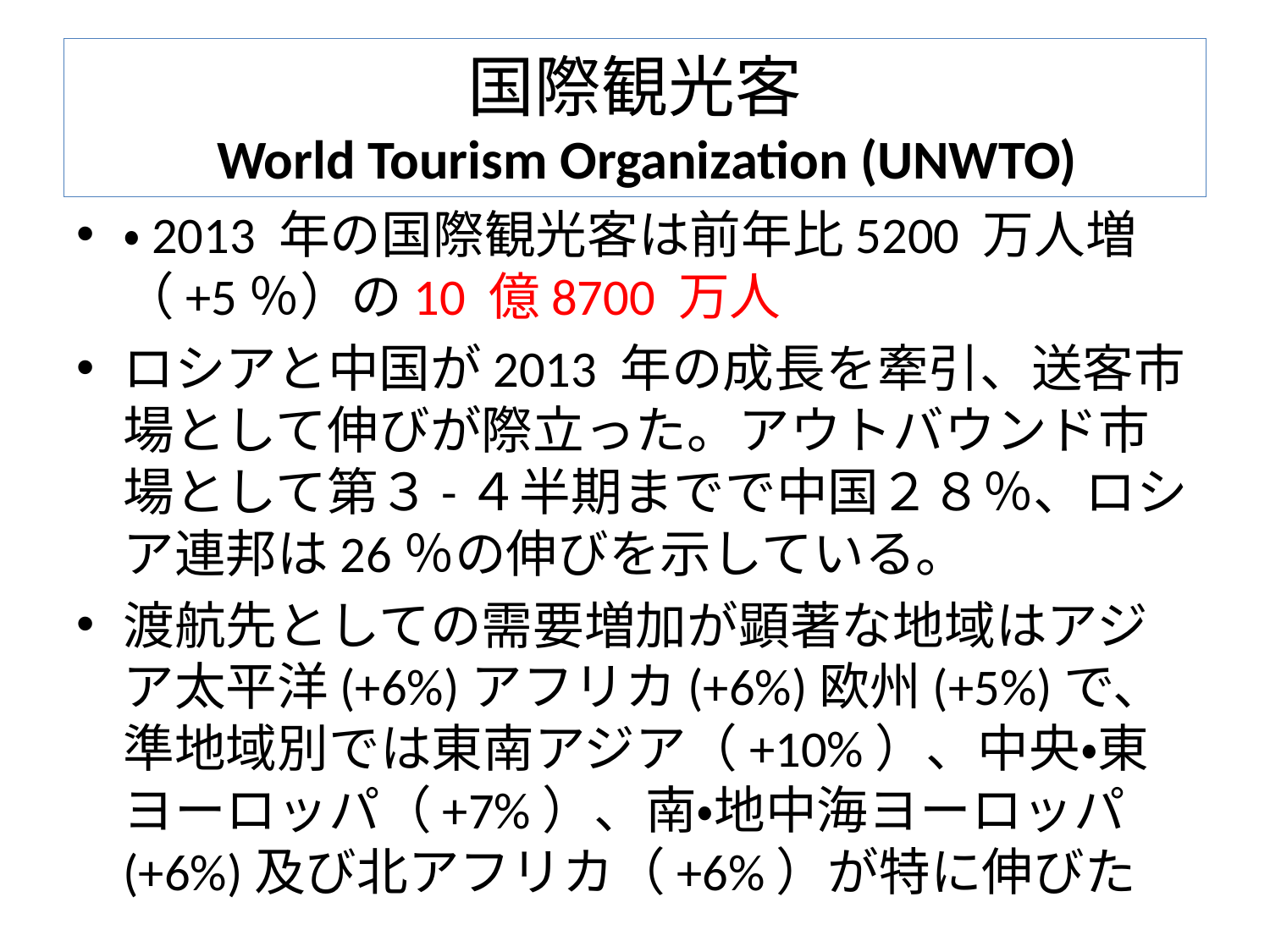

# 国際観光客 World Tourism Organization (UNWTO)
・2013 年の国際観光客は前年比5200 万人増（+5％）の10 億8700 万人
ロシアと中国が2013 年の成長を牽引、送客市場として伸びが際立った。アウトバウンド市場として第３-４半期までで中国２８％、ロシア連邦は26％の伸びを示している。
渡航先としての需要増加が顕著な地域はアジア太平洋(+6%)アフリカ(+6%)欧州(+5%)で、準地域別では東南アジア（+10%）、中央・東ヨーロッパ（+7%）、南・地中海ヨーロッパ(+6%)及び北アフリカ（+6%）が特に伸びた